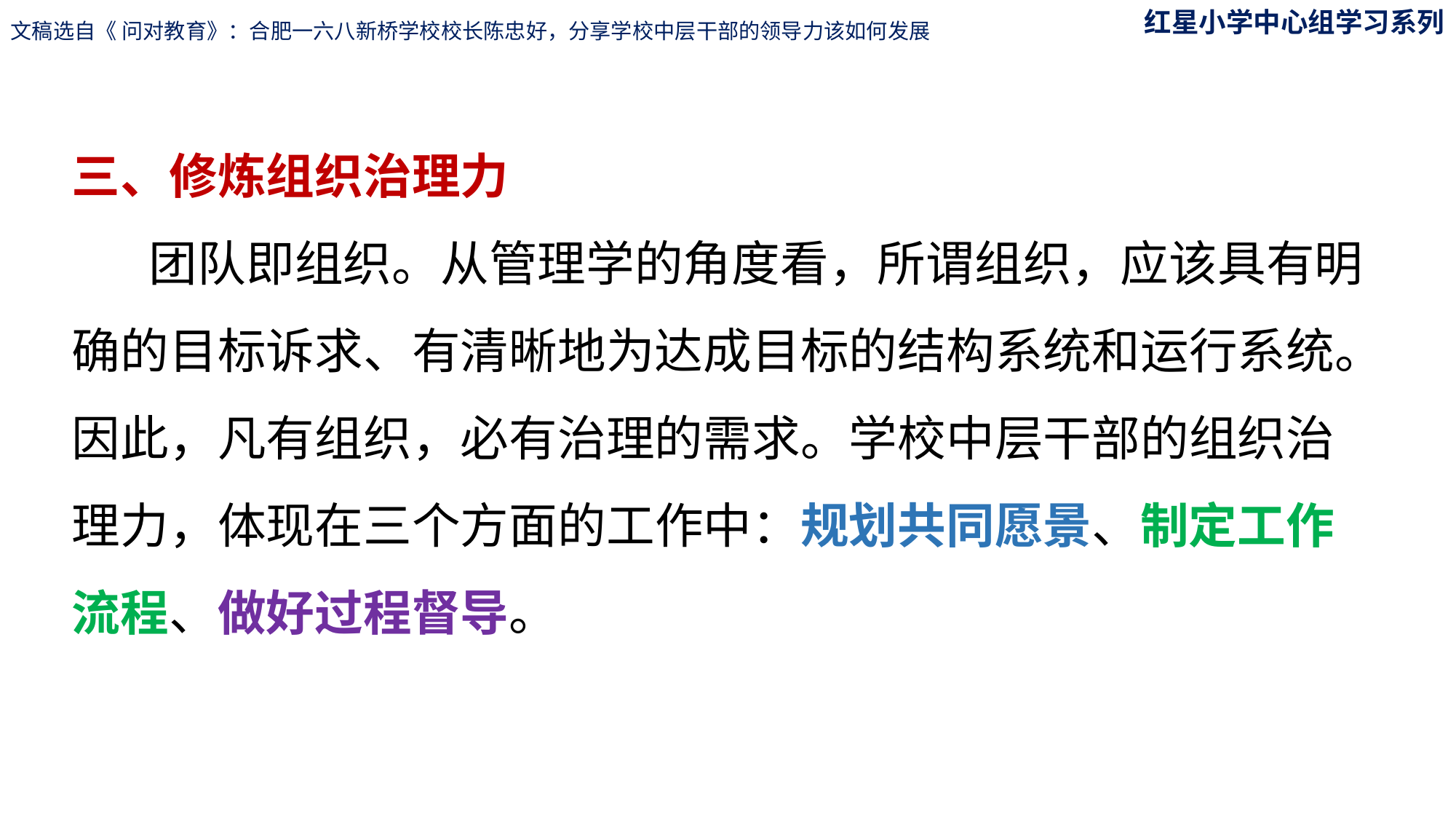

文稿选自《 问对教育》：合肥一六八新桥学校校长陈忠好，分享学校中层干部的领导力该如何发展
红星小学中心组学习系列
三、修炼组织治理力
      团队即组织。从管理学的角度看，所谓组织，应该具有明确的目标诉求、有清晰地为达成目标的结构系统和运行系统。因此，凡有组织，必有治理的需求。学校中层干部的组织治理力，体现在三个方面的工作中：规划共同愿景、制定工作流程、做好过程督导。